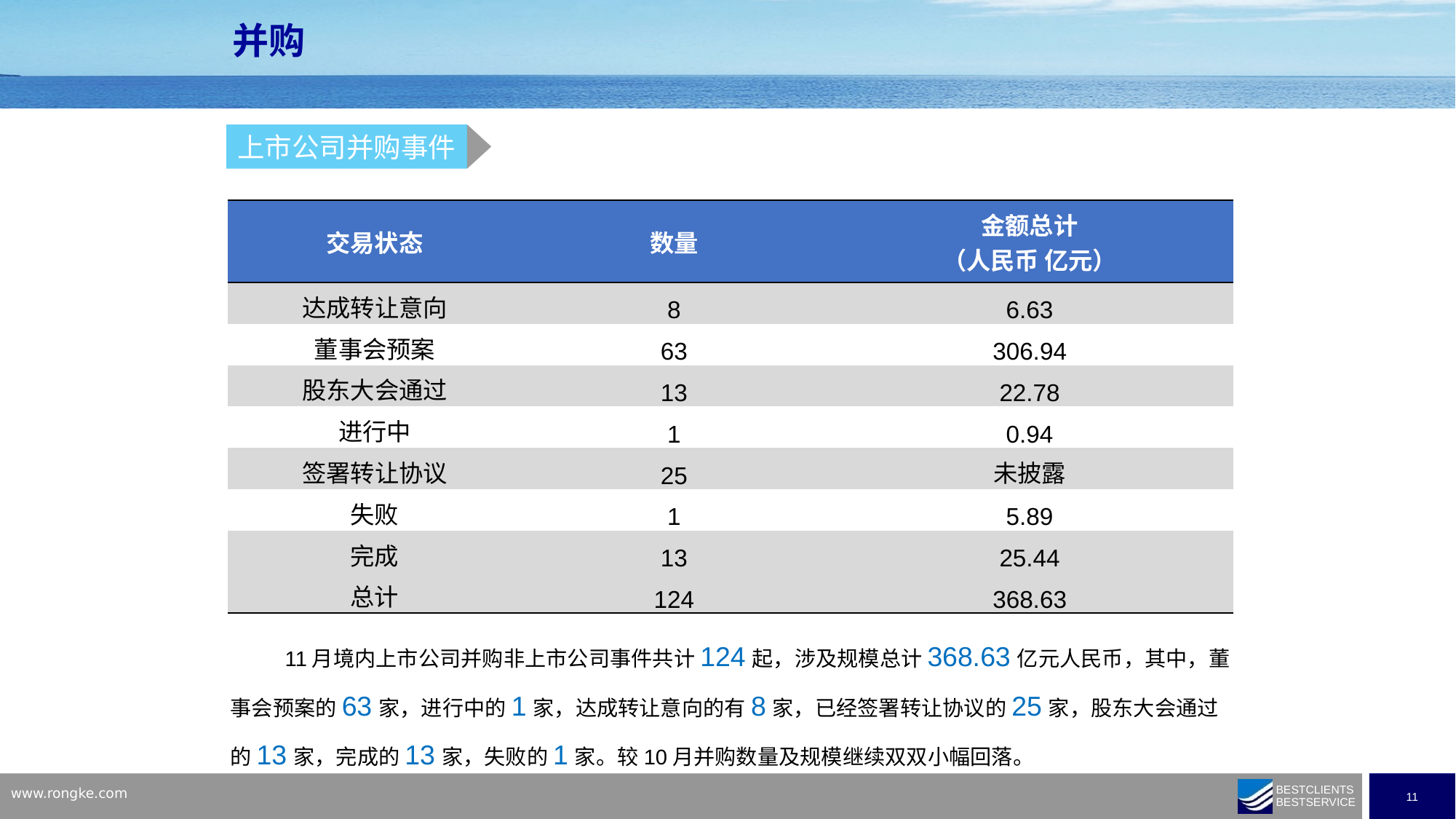

并购
上市公司并购事件

| 交易状态 | 数量 | 金额总计 （人民币 亿元） |
| --- | --- | --- |
| 达成转让意向 | 8 | 6.63 |
| 董事会预案 | 63 | 306.94 |
| 股东大会通过 | 13 | 22.78 |
| 进行中 | 1 | 0.94 |
| 签署转让协议 | 25 | 未披露 |
| 失败 | 1 | 5.89 |
| 完成 | 13 | 25.44 |
| 总计 | 124 | 368.63 |
11月境内上市公司并购非上市公司事件共计124起，涉及规模总计368.63亿元人民币，其中，董事会预案的63家，进行中的1家，达成转让意向的有8家，已经签署转让协议的25家，股东大会通过的13家，完成的13家，失败的1家。较10月并购数量及规模继续双双小幅回落。